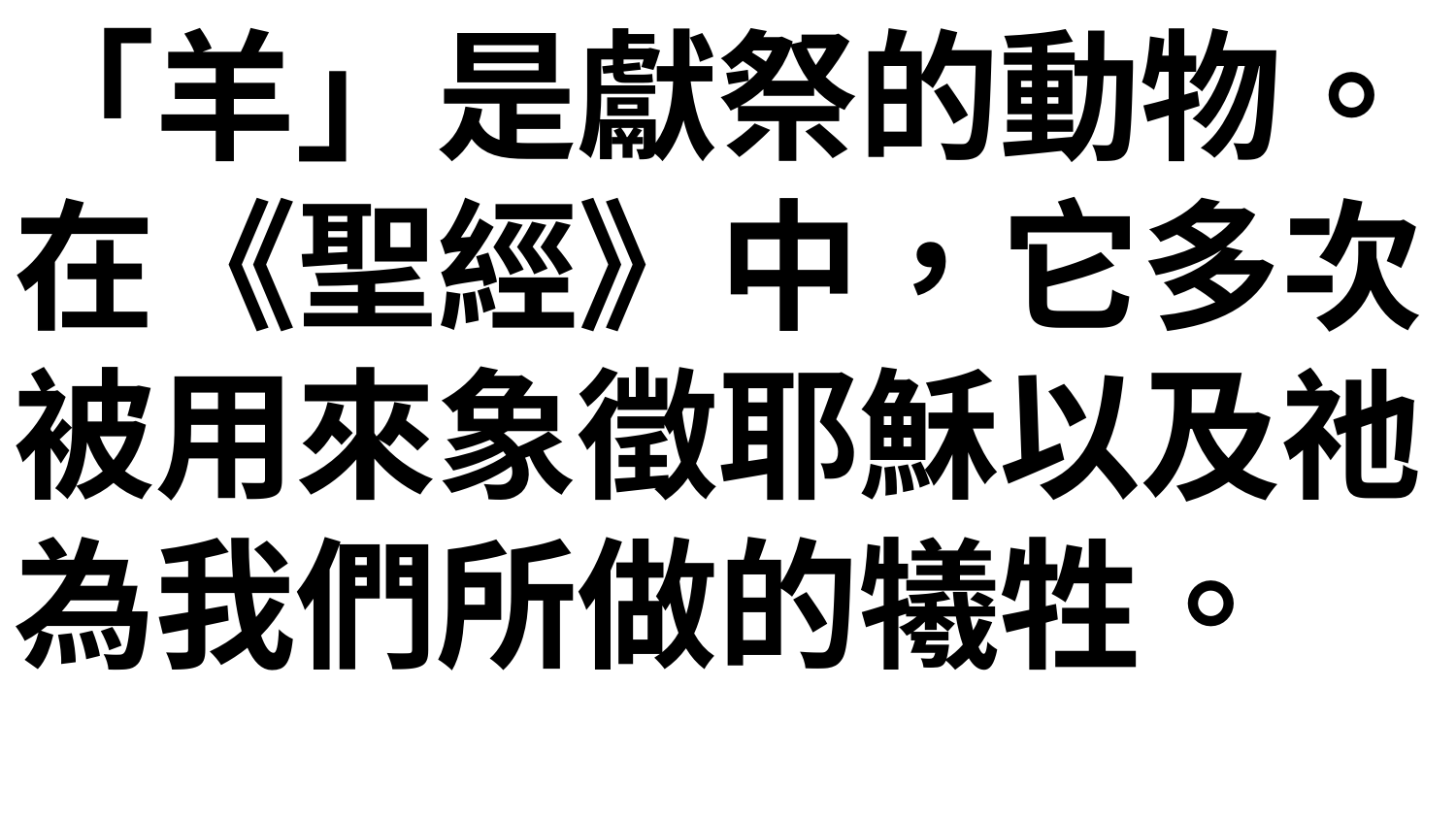

「羊」是獻祭的動物。在《聖經》中，它多次被用來象徵耶穌以及祂為我們所做的犧牲。